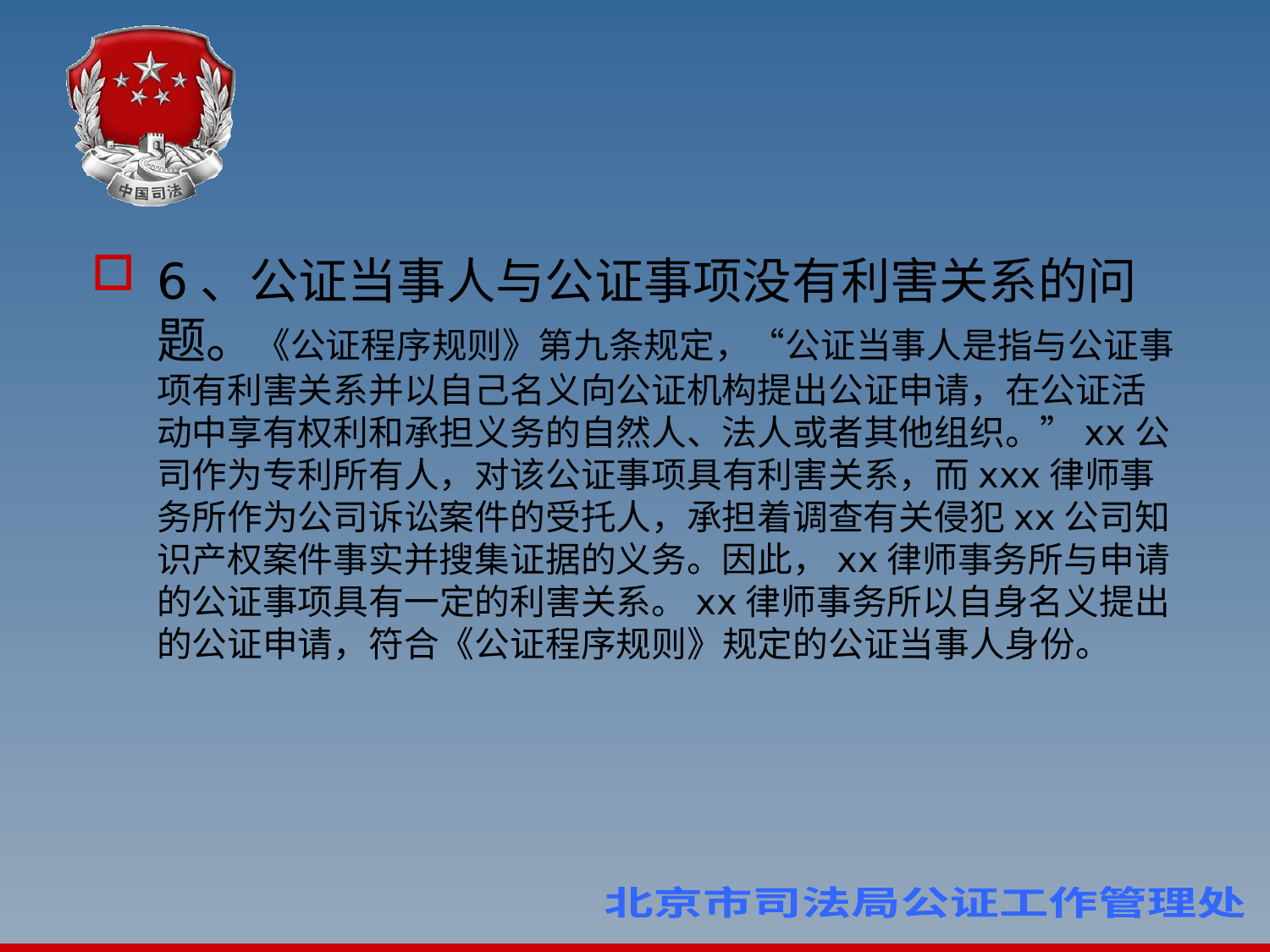

#
6、公证当事人与公证事项没有利害关系的问题。《公证程序规则》第九条规定，“公证当事人是指与公证事项有利害关系并以自己名义向公证机构提出公证申请，在公证活动中享有权利和承担义务的自然人、法人或者其他组织。”xx公司作为专利所有人，对该公证事项具有利害关系，而xxx律师事务所作为公司诉讼案件的受托人，承担着调查有关侵犯xx公司知识产权案件事实并搜集证据的义务。因此，xx律师事务所与申请的公证事项具有一定的利害关系。xx律师事务所以自身名义提出的公证申请，符合《公证程序规则》规定的公证当事人身份。